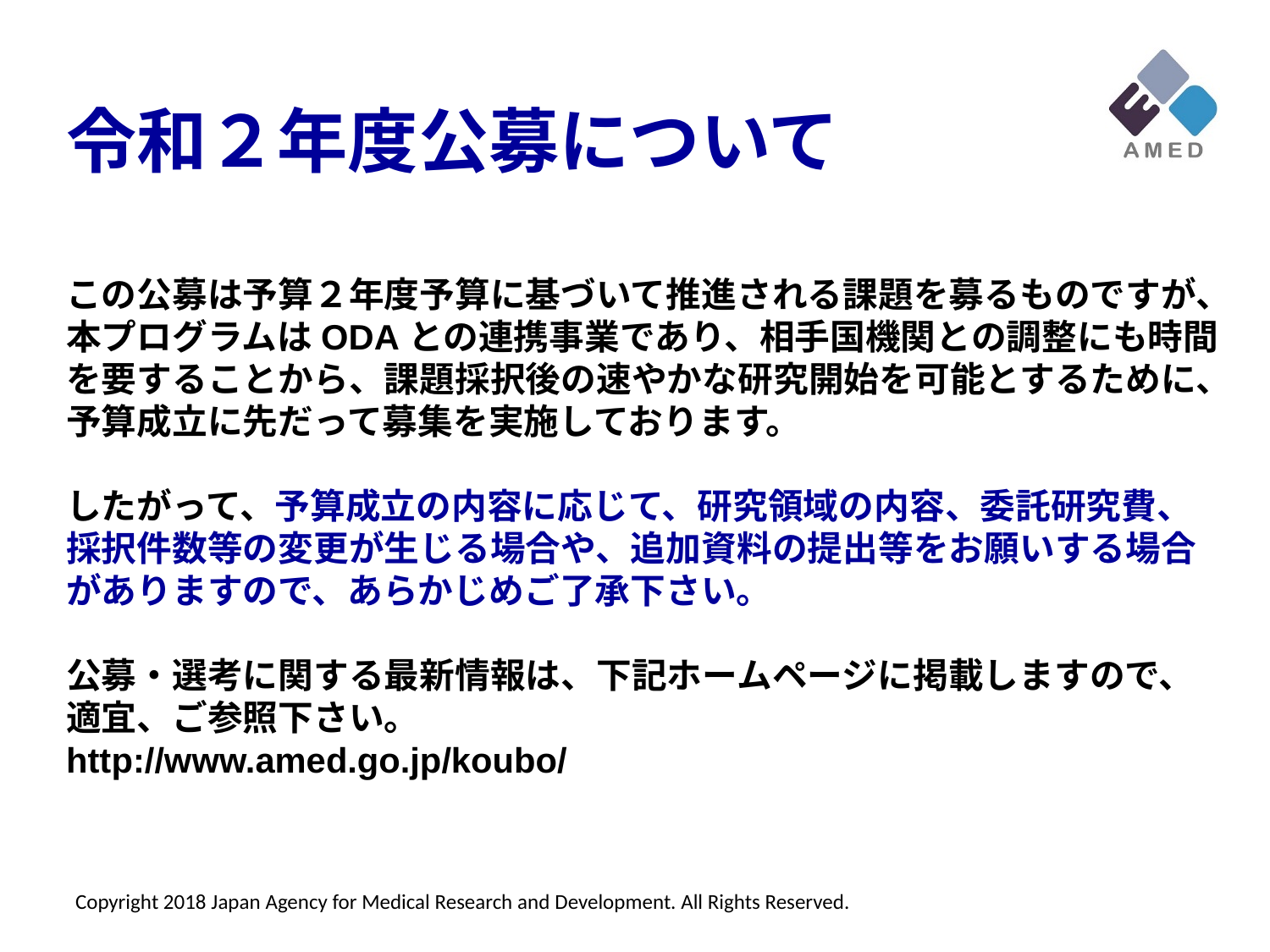

令和２年度公募について

この公募は予算２年度予算に基づいて推進される課題を募るものですが、本プログラムはODAとの連携事業であり、相手国機関との調整にも時間を要することから、課題採択後の速やかな研究開始を可能とするために、予算成立に先だって募集を実施しております。

したがって、予算成立の内容に応じて、研究領域の内容、委託研究費、採択件数等の変更が生じる場合や、追加資料の提出等をお願いする場合がありますので、あらかじめご了承下さい。

公募・選考に関する最新情報は、下記ホームページに掲載しますので、適宜、ご参照下さい。
http://www.amed.go.jp/koubo/

Copyright 2018 Japan Agency for Medical Research and Development. All Rights Reserved.